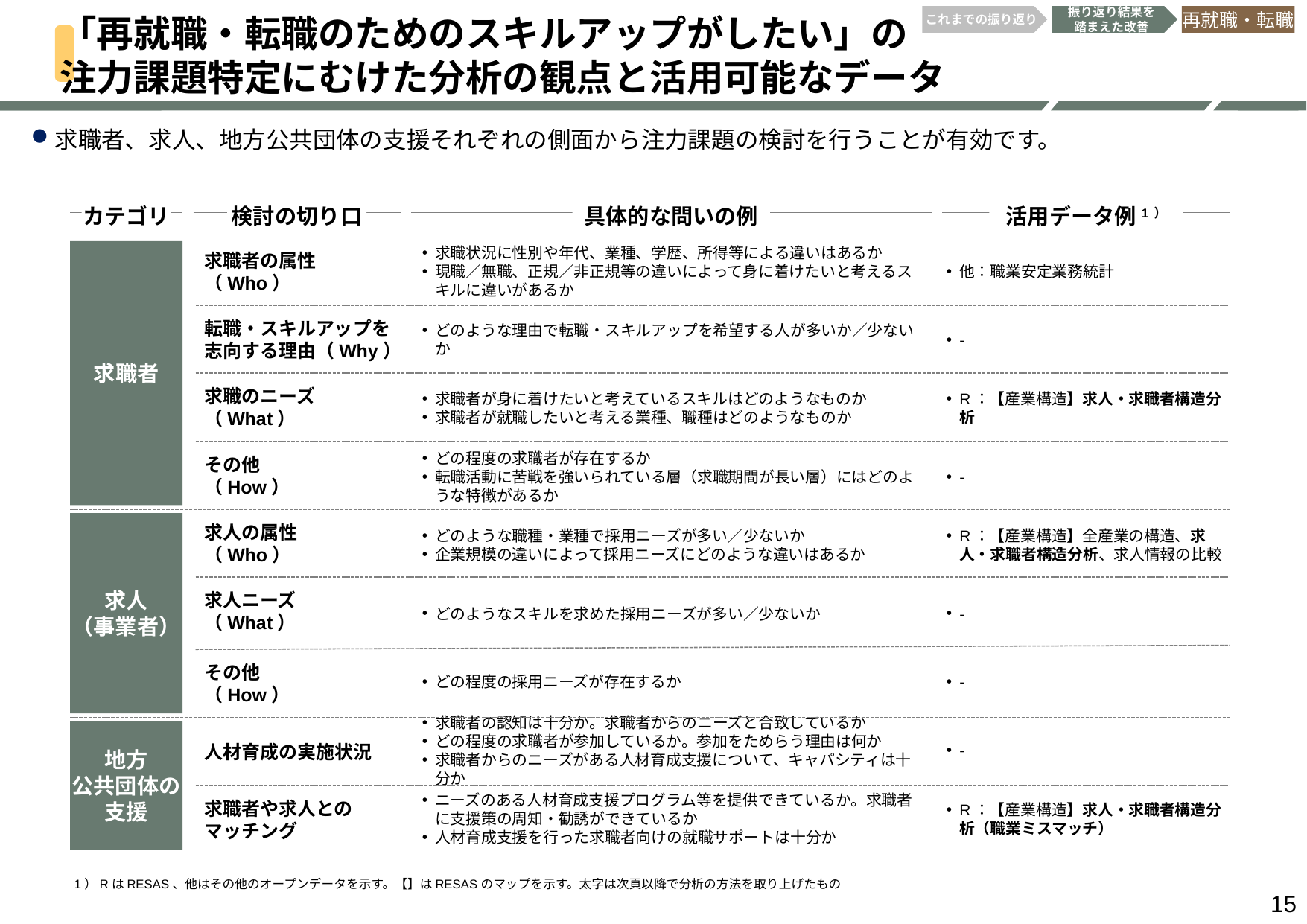

「再就職・転職のためのスキルアップがしたい」の
注力課題特定にむけた分析の観点と活用可能なデータ
これまでの振り返り
振り返り結果を
踏まえた改善
再就職・転職
求職者、求人、地方公共団体の支援それぞれの側面から注力課題の検討を行うことが有効です。
カテゴリ
検討の切り口
具体的な問いの例
活用データ例1）
求職者
求職者の属性
（Who）
その他
（How）
求職状況に性別や年代、業種、学歴、所得等による違いはあるか
現職／無職、正規／非正規等の違いによって身に着けたいと考えるスキルに違いがあるか
他：職業安定業務統計
転職・スキルアップを
志向する理由（Why）
どのような理由で転職・スキルアップを希望する人が多いか／少ないか
-
求職のニーズ
（What）
求職者が身に着けたいと考えているスキルはどのようなものか
求職者が就職したいと考える業種、職種はどのようなものか
R：【産業構造】求人・求職者構造分析
どの程度の求職者が存在するか
転職活動に苦戦を強いられている層（求職期間が長い層）にはどのような特徴があるか
-
求人
（事業者）
求人の属性
（Who）
その他
（How）
どのような職種・業種で採用ニーズが多い／少ないか
企業規模の違いによって採用ニーズにどのような違いはあるか
R：【産業構造】全産業の構造、求人・求職者構造分析、求人情報の比較
求人ニーズ
（What）
どのようなスキルを求めた採用ニーズが多い／少ないか
-
どの程度の採用ニーズが存在するか
-
求職者の認知は十分か。求職者からのニーズと合致しているか
どの程度の求職者が参加しているか。参加をためらう理由は何か
求職者からのニーズがある人材育成支援について、キャパシティは十分か
-
地方
公共団体の
支援
人材育成の実施状況
求職者や求人との
マッチング
ニーズのある人材育成支援プログラム等を提供できているか。求職者に支援策の周知・勧誘ができているか
人材育成支援を行った求職者向けの就職サポートは十分か
R：【産業構造】求人・求職者構造分析（職業ミスマッチ）
1）RはRESAS、他はその他のオープンデータを示す。【】はRESASのマップを示す。太字は次頁以降で分析の方法を取り上げたもの
15